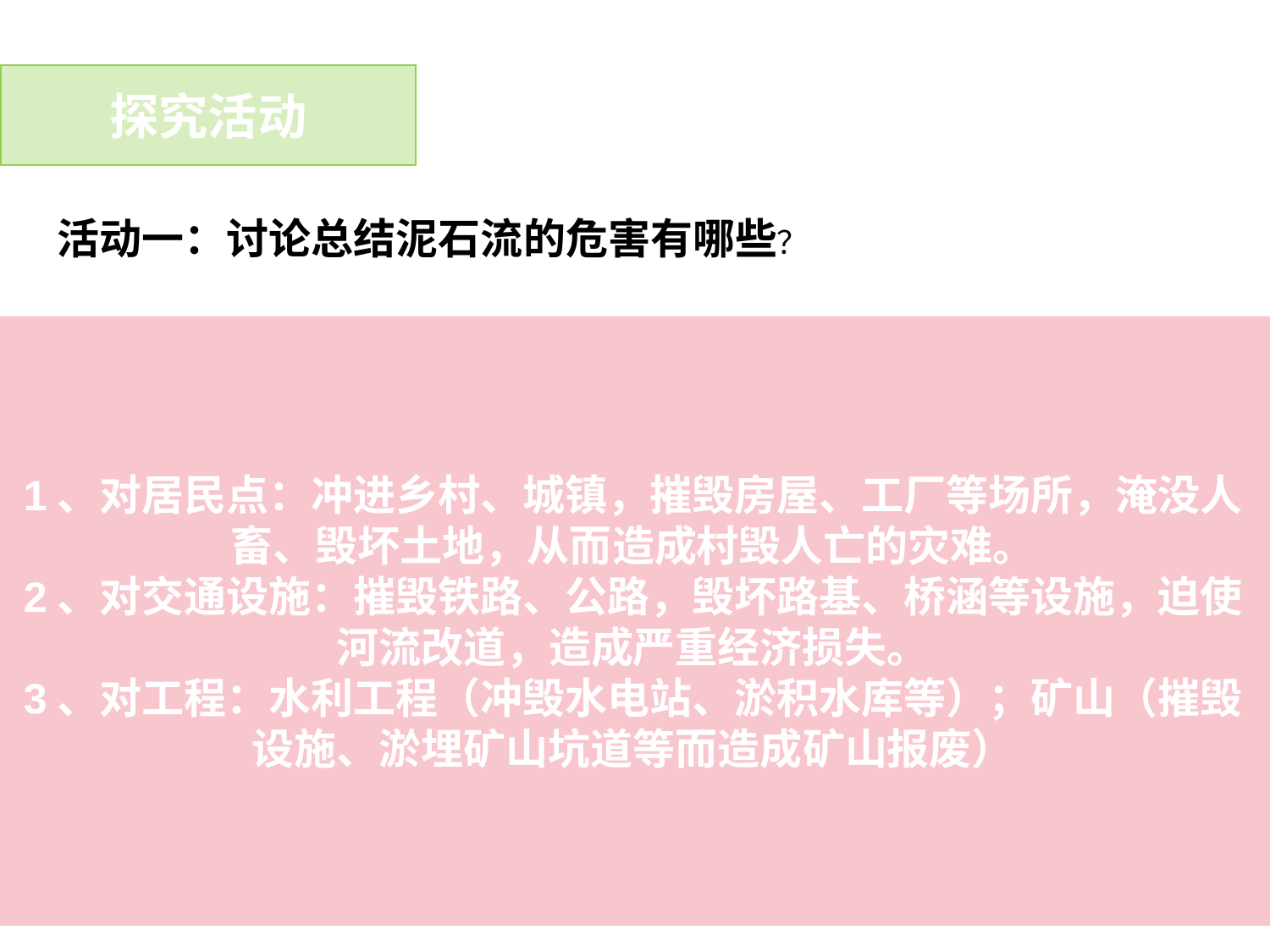

探究活动
活动一：讨论总结泥石流的危害有哪些？

1、对居民点：冲进乡村、城镇，摧毁房屋、工厂等场所，淹没人畜、毁坏土地，从而造成村毁人亡的灾难。
2、对交通设施：摧毁铁路、公路，毁坏路基、桥涵等设施，迫使河流改道，造成严重经济损失。
3、对工程：水利工程（冲毁水电站、淤积水库等）；矿山（摧毁设施、淤埋矿山坑道等而造成矿山报废）